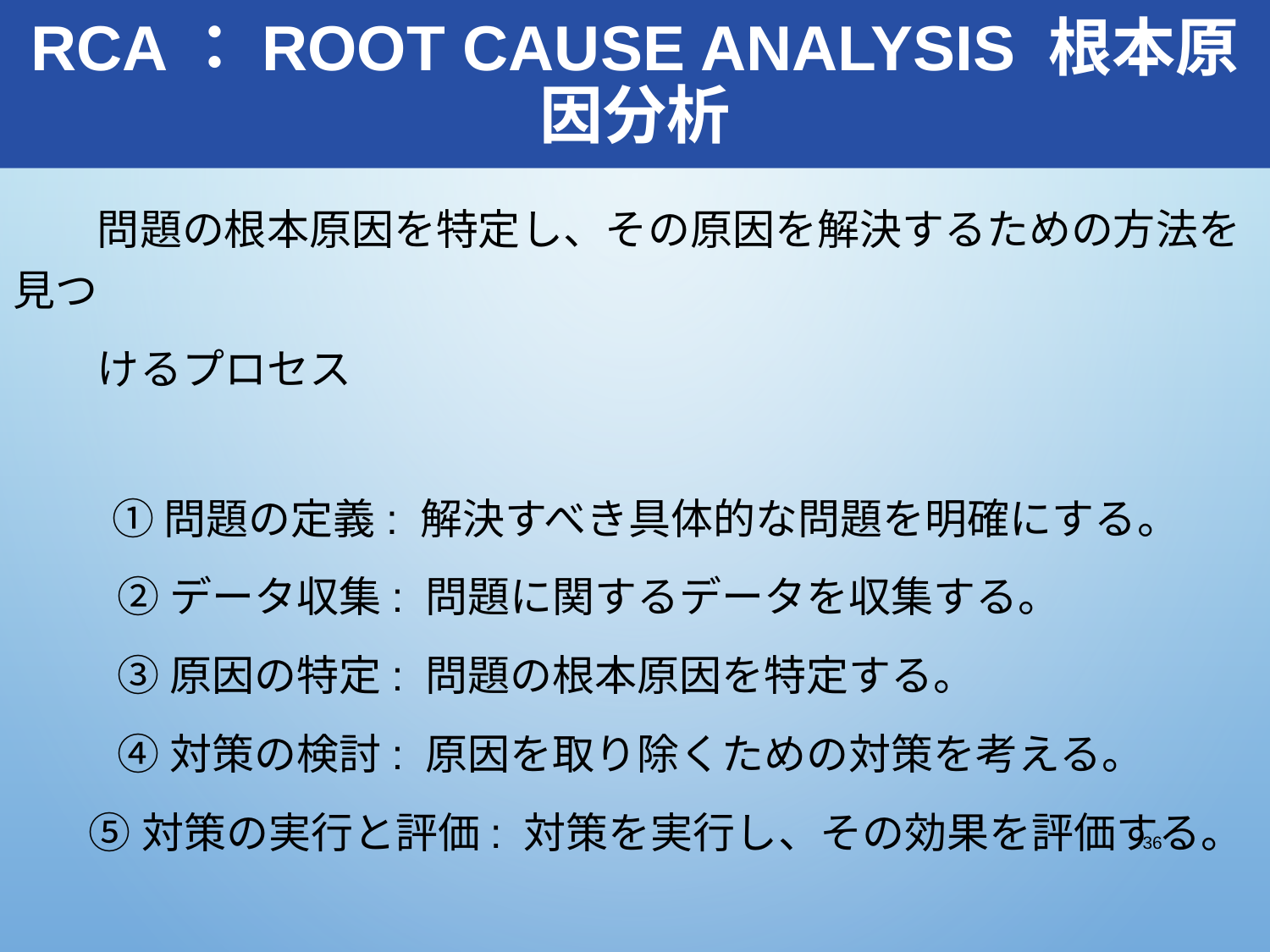

# RCA：Root cause analysis 根本原因分析
　　問題の根本原因を特定し、その原因を解決するための方法を見つ
　　けるプロセス

            ①問題の定義: 解決すべき具体的な問題を明確にする。
           ②データ収集: 問題に関するデータを収集する。
           ③原因の特定: 問題の根本原因を特定する。
           ④対策の検討: 原因を取り除くための対策を考える。
        ⑤対策の実行と評価: 対策を実行し、その効果を評価する。

36